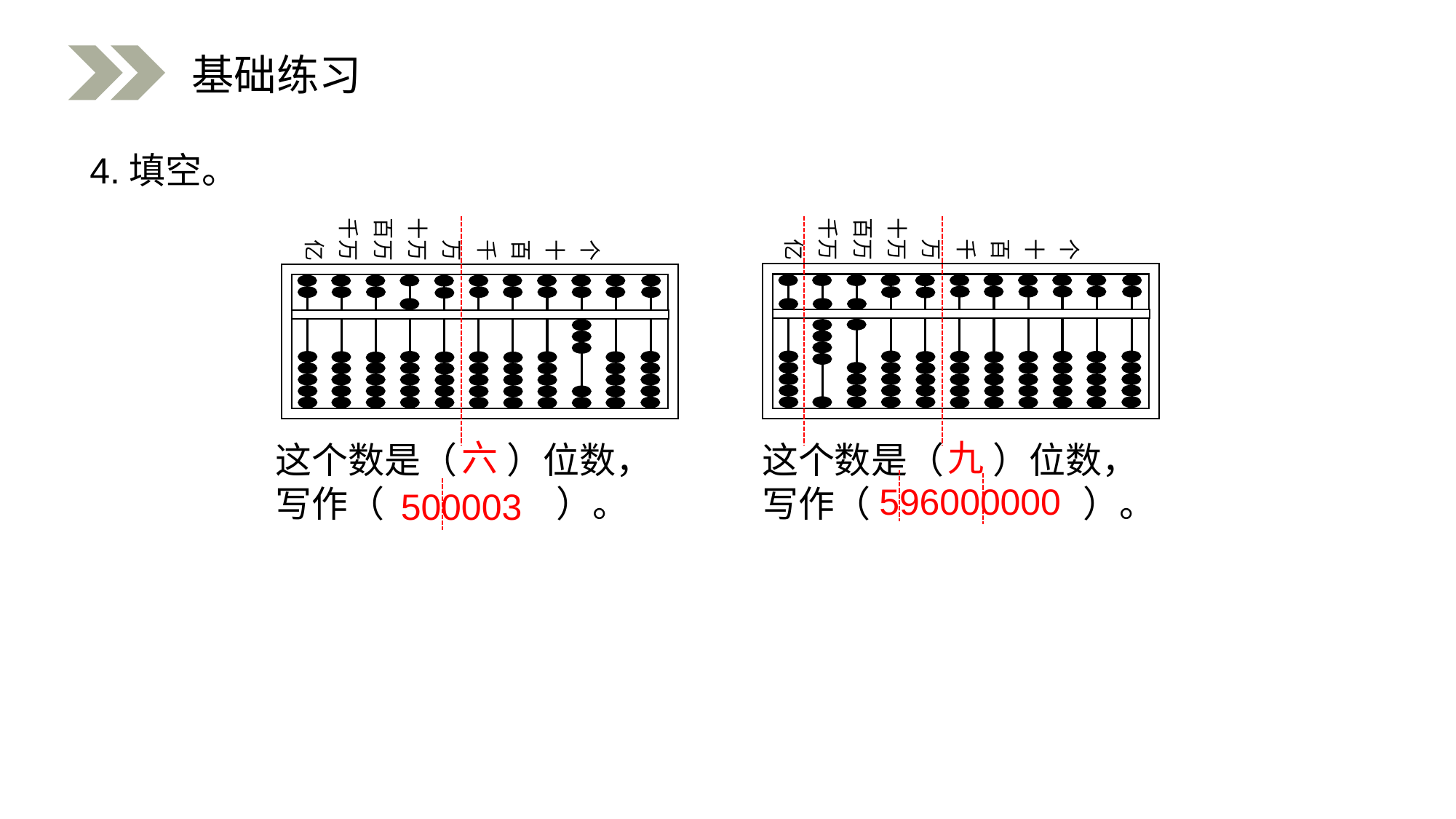

基础练习
4.填空。
千万
百万
十万
亿
万
千
百
十
个
千万
百万
十万
亿
万
千
百
十
个

九
六
这个数是（      ）位数，
写作（                     ）。
这个数是（      ）位数，
写作（                          ）。
596000000
500003